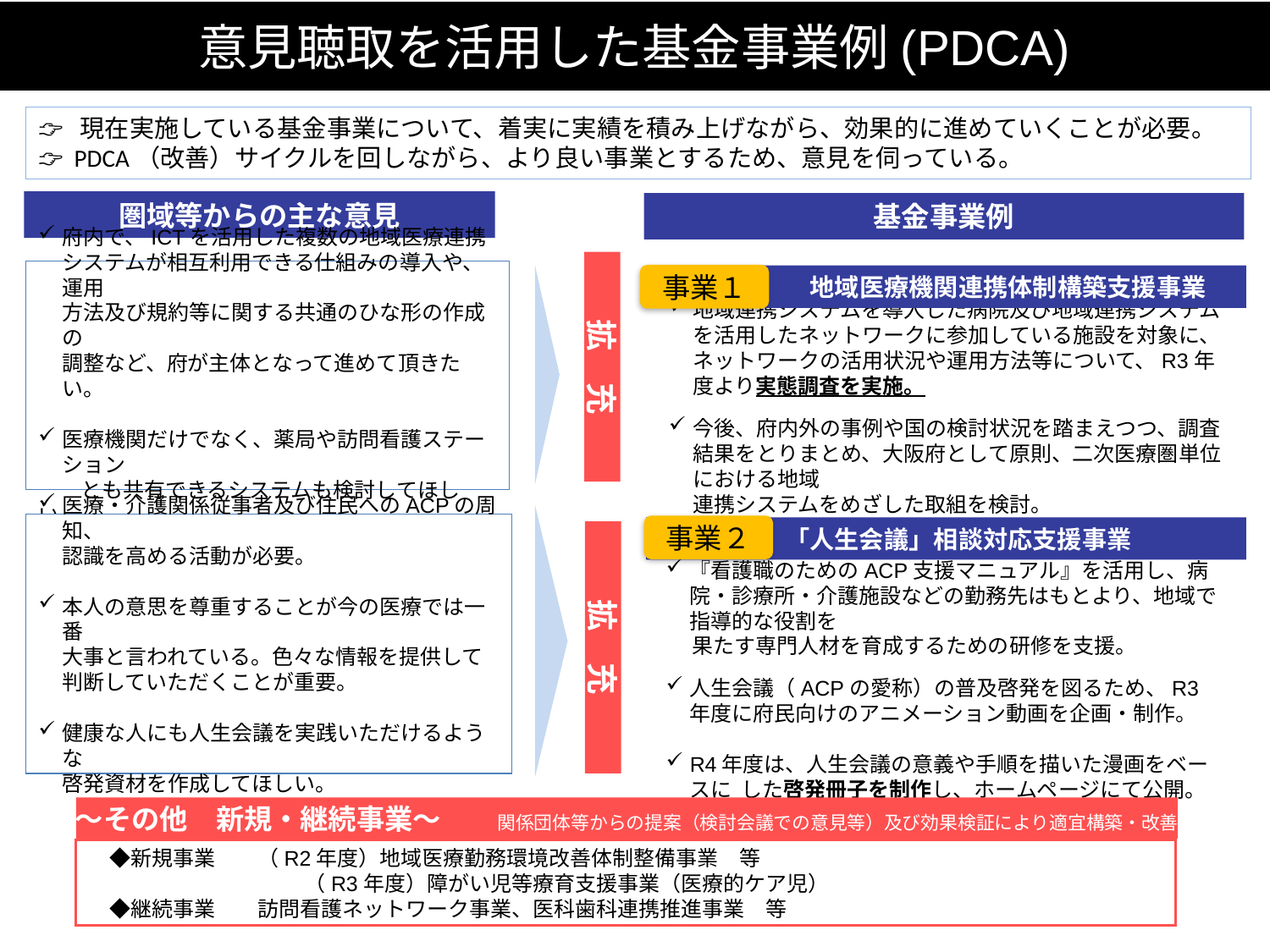

# 意見聴取を活用した基金事業例(PDCA)
👉  現在実施している基金事業について、着実に実績を積み上げながら、効果的に進めていくことが必要。
👉  PDCA（改善）サイクルを回しながら、より良い事業とするため、意見を伺っている。
圏域等からの主な意見
基金事業例
拡　充
府内で、ICTを活用した複数の地域医療連携
システムが相互利用できる仕組みの導入や、運用
方法及び規約等に関する共通のひな形の作成の
調整など、府が主体となって進めて頂きたい。

医療機関だけでなく、薬局や訪問看護ステーション
　　とも共有できるシステムも検討してほしい。
事業１

　　　　　地域医療機関連携体制構築支援事業
地域連携システムを導入した病院及び地域連携システムを活用したネットワークに参加している施設を対象に、ネットワークの活用状況や運用方法等について、R3年度より実態調査を実施。

今後、府内外の事例や国の検討状況を踏まえつつ、調査結果をとりまとめ、大阪府として原則、二次医療圏単位における地域
連携システムをめざした取組を検討。

医療・介護関係従事者及び住民へのACPの周知、
認識を高める活動が必要。

本人の意思を尊重することが今の医療では一番
大事と言われている。色々な情報を提供して
判断していただくことが重要。

健康な人にも人生会議を実践いただけるような
啓発資材を作成してほしい。
事業２
　「人生会議」相談対応支援事業
拡　充
『看護職のためのACP支援マニュアル』を活用し、病院・診療所・介護施設などの勤務先はもとより、地域で指導的な役割を
　 果たす専門人材を育成するための研修を支援。

人生会議（ACPの愛称）の普及啓発を図るため、R3年度に府民向けのアニメーション動画を企画・制作。

R4年度は、人生会議の意義や手順を描いた漫画をベースに  した啓発冊子を制作し、ホームページにて公開。
～その他　新規・継続事業～　　関係団体等からの提案（検討会議での意見等）及び効果検証により適宜構築・改善
　◆新規事業　　（R2年度）地域医療勤務環境改善体制整備事業　等
　　　　　　　　 　　（R3年度）障がい児等療育支援事業（医療的ケア児）
　◆継続事業　　訪問看護ネットワーク事業、医科歯科連携推進事業　等